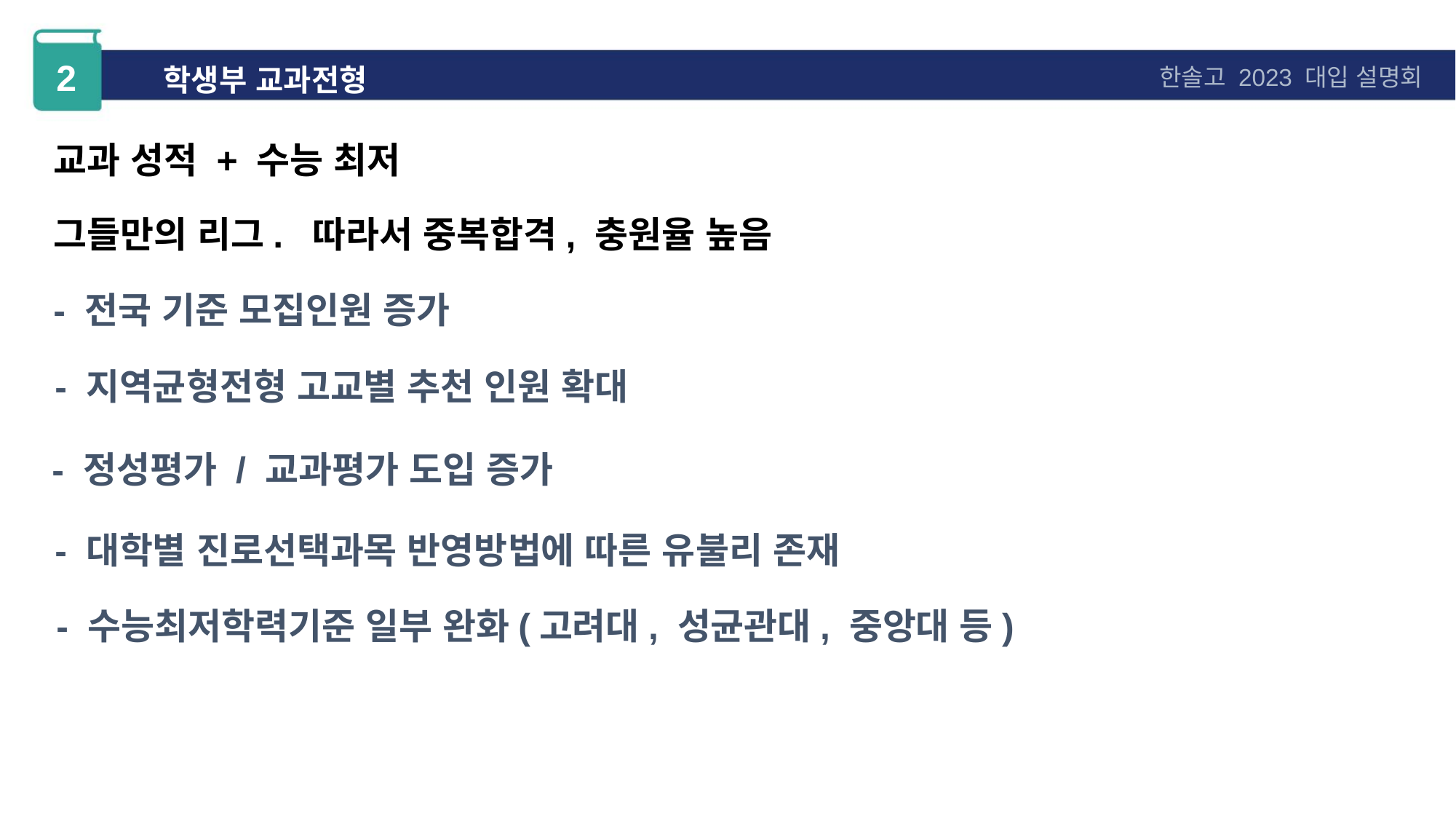

2
학생부 교과전형
한솔고 2023 대입 설명회
교과 성적 + 수능 최저
그들만의 리그.  따라서 중복합격, 충원율 높음
- 전국 기준 모집인원 증가
- 지역균형전형 고교별 추천 인원 확대
- 정성평가 / 교과평가 도입 증가
- 대학별 진로선택과목 반영방법에 따른 유불리 존재
- 수능최저학력기준 일부 완화(고려대, 성균관대, 중앙대 등)